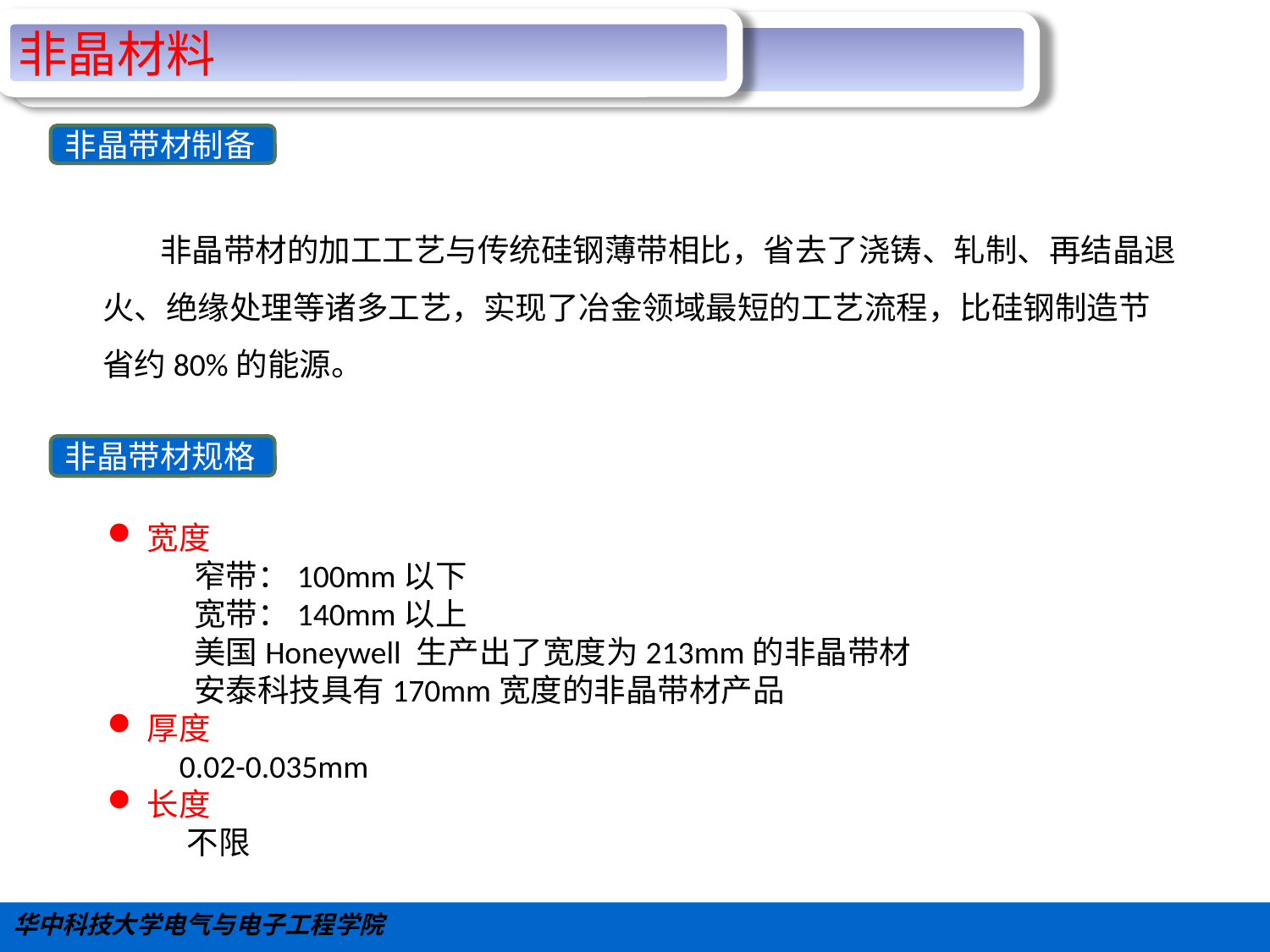

#
非晶材料
非晶带材制备
                非晶带材的加工工艺与传统硅钢薄带相比，省去了浇铸、轧制、再结晶退
        火、绝缘处理等诸多工艺，实现了冶金领域最短的工艺流程，比硅钢制造节
        省约80%的能源。
非晶带材规格
宽度
           窄带：100mm以下
           宽带：140mm以上
           美国Honeywell 生产出了宽度为213mm的非晶带材
           安泰科技具有170mm宽度的非晶带材产品
厚度
          0.02-0.035mm
长度
          不限
华中科技大学电气与电子工程学院